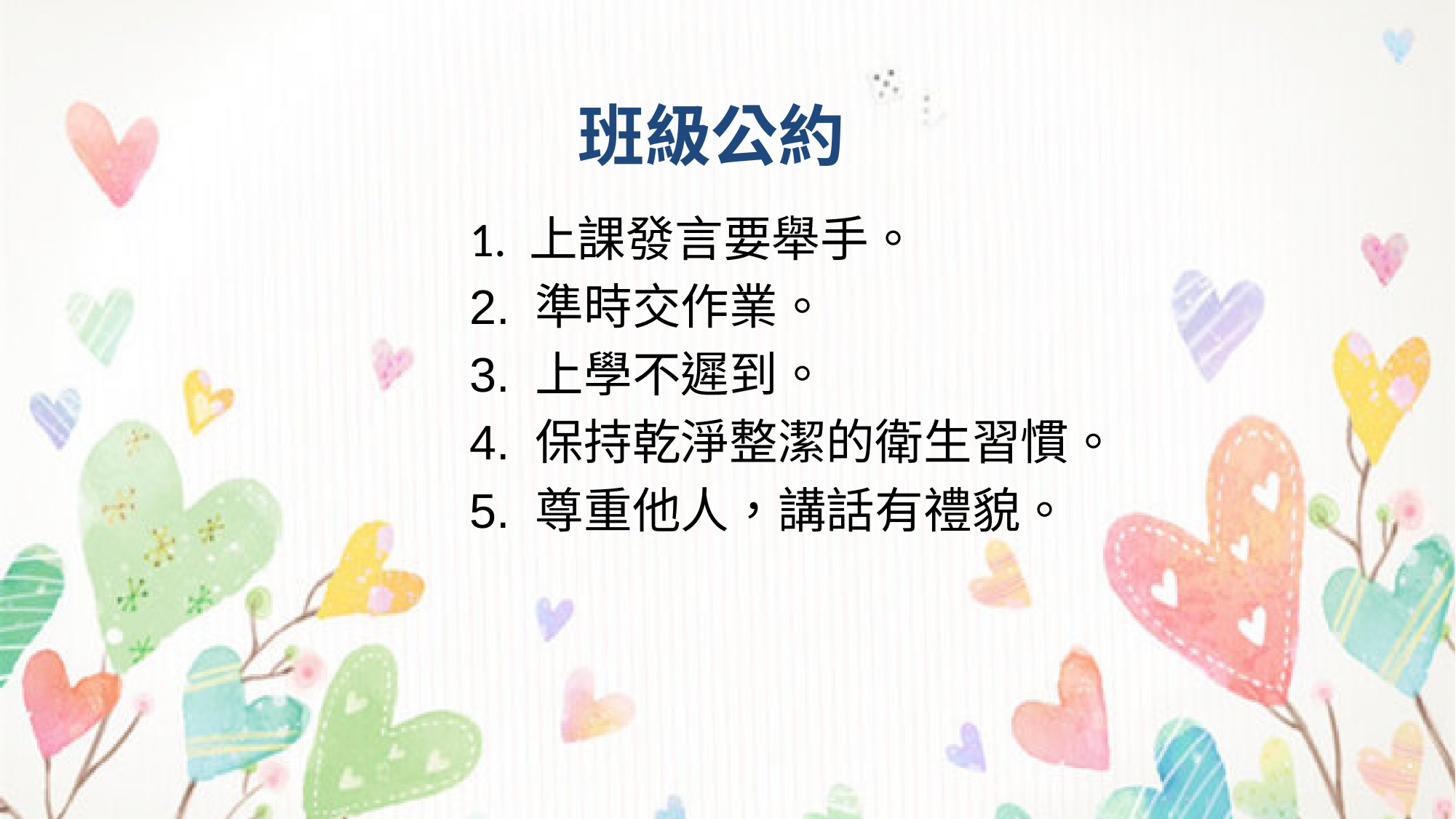

# 班級公約
1. 上課發言要舉手。
2. 準時交作業。
3. 上學不遲到。
4. 保持乾淨整潔的衛生習慣。
5. 尊重他人，講話有禮貌。